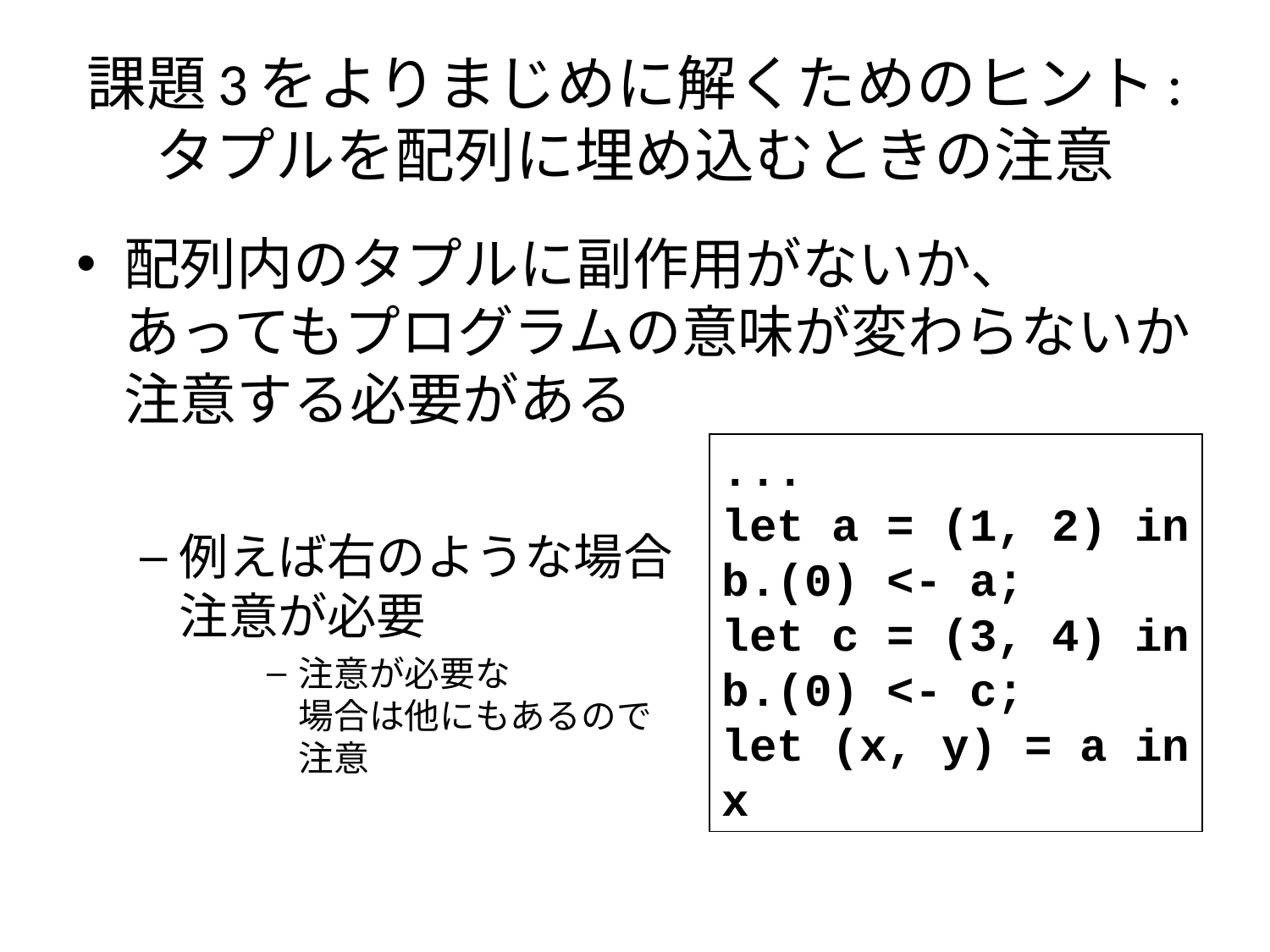

# 課題3をよりまじめに解くためのヒント: タプルを配列に埋め込むときの注意
配列内のタプルに副作用がないか、
あってもプログラムの意味が変わらないか
注意する必要がある

例えば右のような場合
注意が必要
注意が必要な
場合は他にもあるので
注意
...
let a = (1, 2) in
b.(0) <- a;
let c = (3, 4) in
b.(0) <- c;
let (x, y) = a in
x